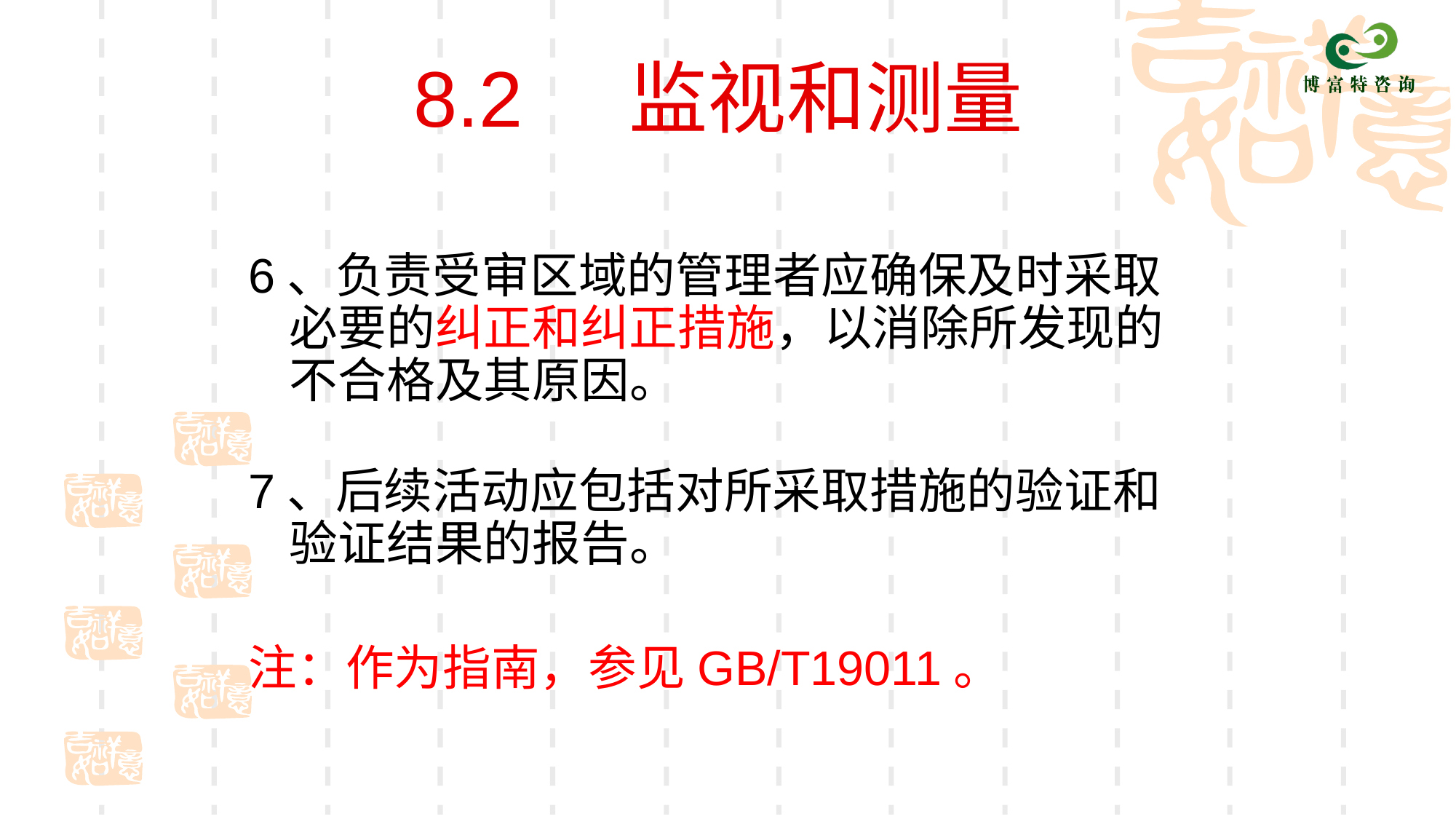

# 8.2    监视和测量
6、负责受审区域的管理者应确保及时采取必要的纠正和纠正措施，以消除所发现的不合格及其原因。

7、后续活动应包括对所采取措施的验证和验证结果的报告。

注：作为指南，参见GB/T19011。